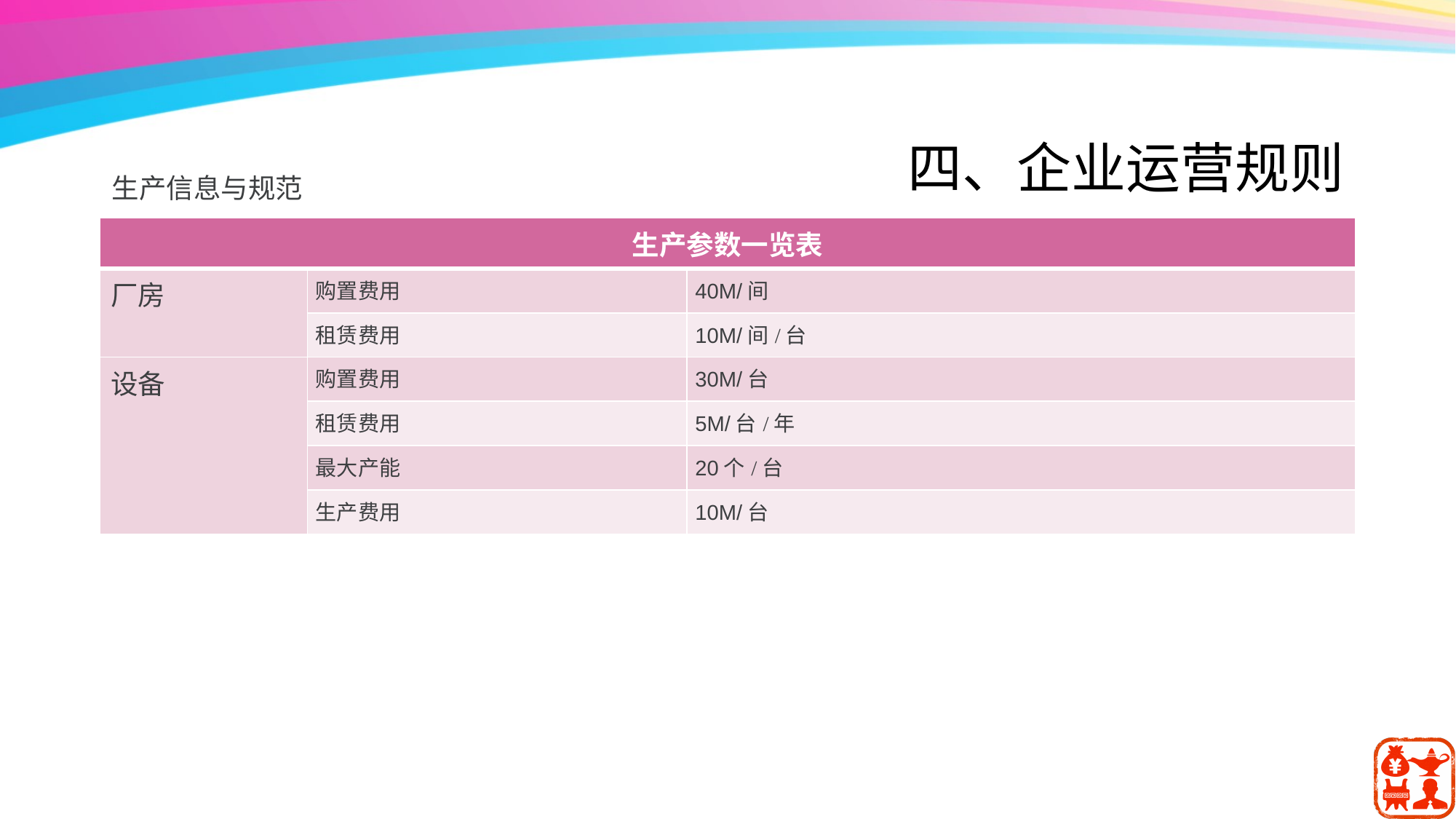

# 四、企业运营规则
生产信息与规范
| 生产参数一览表 |  |  |
| --- | --- | --- |
| 厂房 | 购置费用 | 40M/间 |
|  | 租赁费用 | 10M/间/台 |
| 设备 | 购置费用 | 30M/台 |
|  | 租赁费用 | 5M/台/年 |
|  | 最大产能 | 20个/台 |
|  | 生产费用 | 10M/台 |